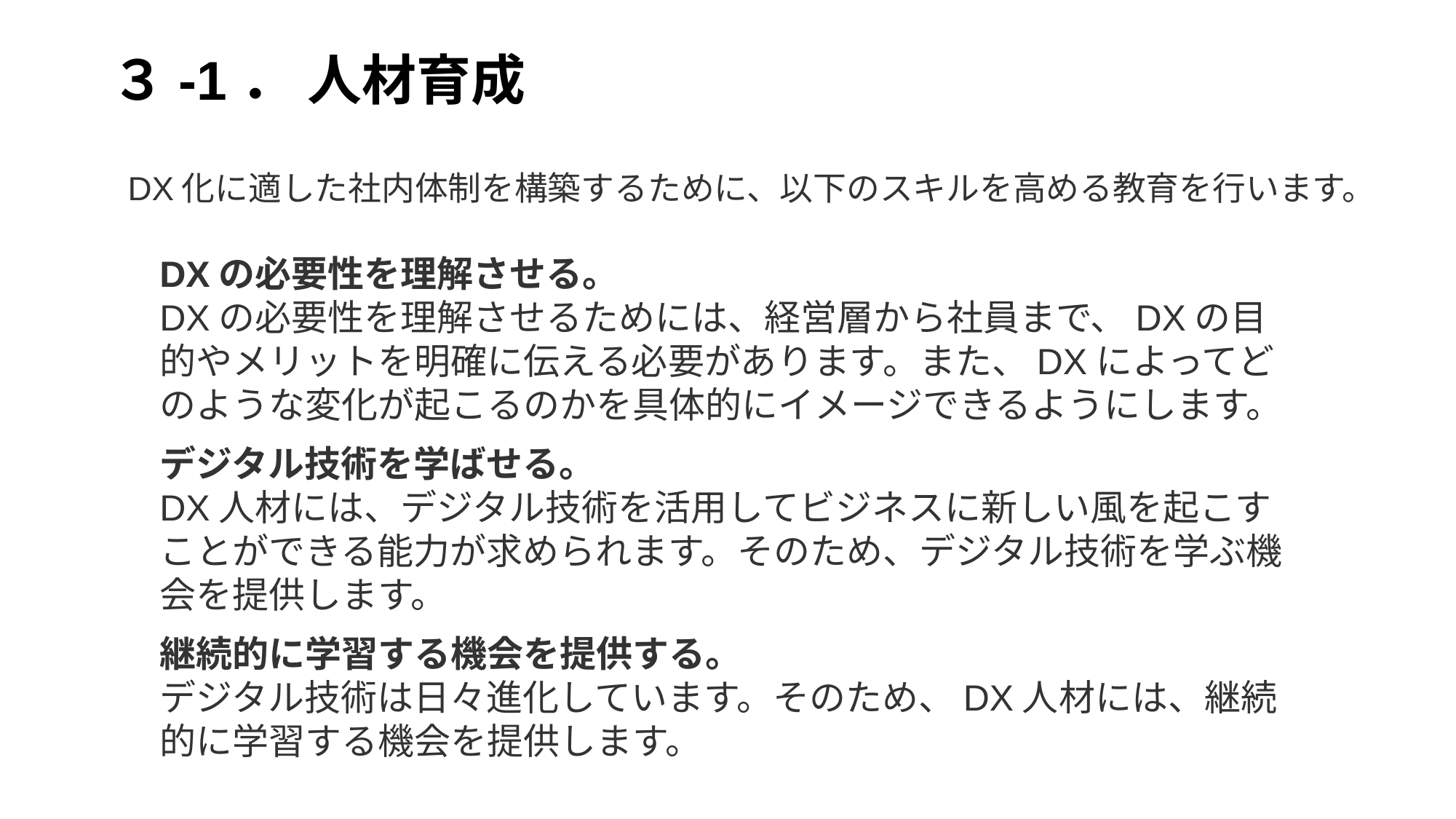

# ３-1． 人材育成
DX化に適した社内体制を構築するために、以下のスキルを高める教育を行います。
DXの必要性を理解させる。
DXの必要性を理解させるためには、経営層から社員まで、DXの目的やメリットを明確に伝える必要があります。また、DXによってどのような変化が起こるのかを具体的にイメージできるようにします。
デジタル技術を学ばせる。
DX人材には、デジタル技術を活用してビジネスに新しい風を起こすことができる能力が求められます。そのため、デジタル技術を学ぶ機会を提供します。
継続的に学習する機会を提供する。
デジタル技術は日々進化しています。そのため、DX人材には、継続的に学習する機会を提供します。